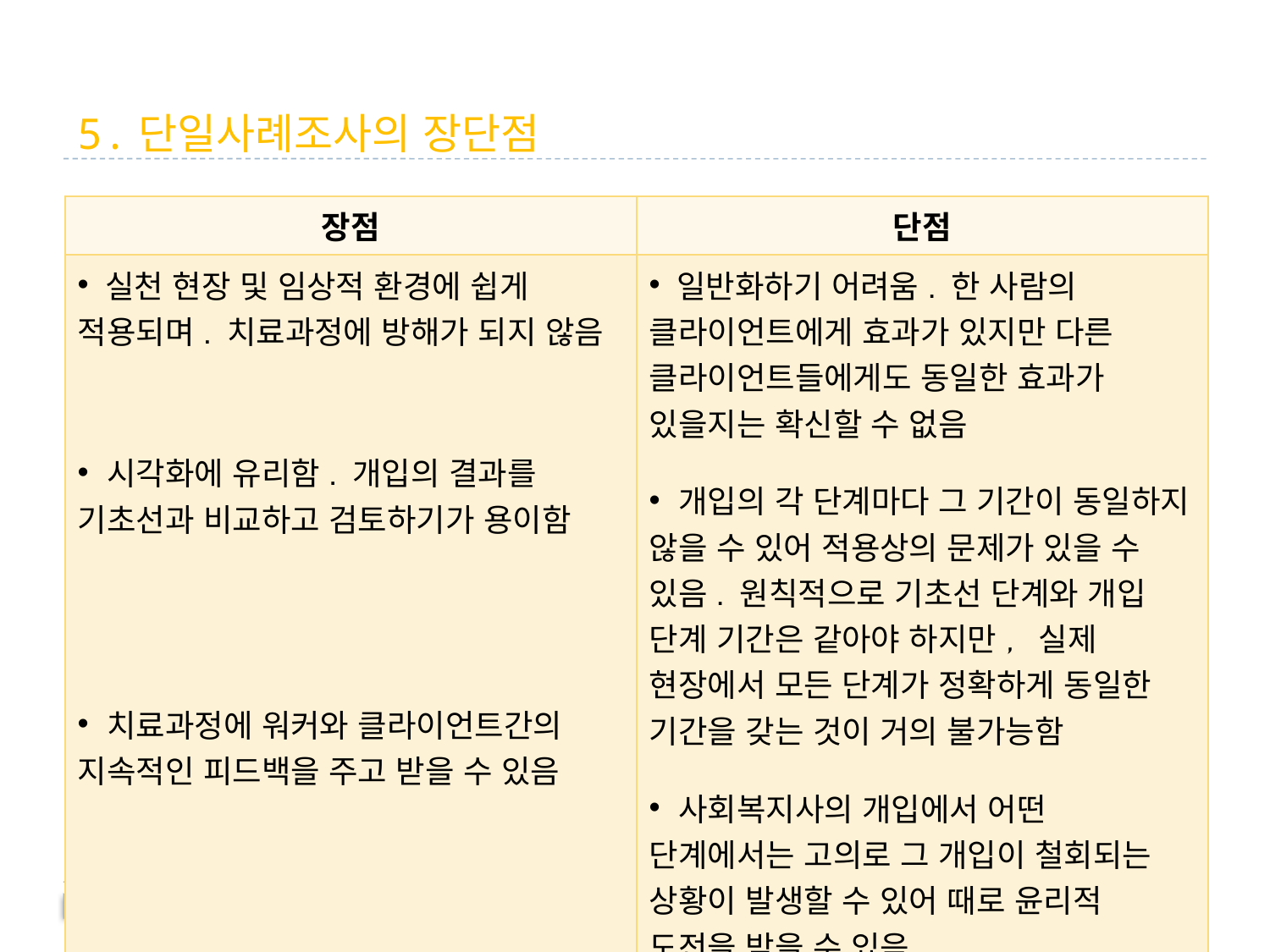

# 5.단일사례조사의 장단점
| 장점 | 단점 |
| --- | --- |
| 실천 현장 및 임상적 환경에 쉽게 적용되며. 치료과정에 방해가 되지 않음 시각화에 유리함. 개입의 결과를 기초선과 비교하고 검토하기가 용이함 치료과정에 워커와 클라이언트간의 지속적인 피드백을 주고 받을 수 있음 | 일반화하기 어려움. 한 사람의 클라이언트에게 효과가 있지만 다른 클라이언트들에게도 동일한 효과가 있을지는 확신할 수 없음 개입의 각 단계마다 그 기간이 동일하지 않을 수 있어 적용상의 문제가 있을 수 있음. 원칙적으로 기초선 단계와 개입 단계 기간은 같아야 하지만, 실제 현장에서 모든 단계가 정확하게 동일한 기간을 갖는 것이 거의 불가능함 사회복지사의 개입에서 어떤 단계에서는 고의로 그 개입이 철회되는 상황이 발생할 수 있어 때로 윤리적 도전을 받을 수 있음 |